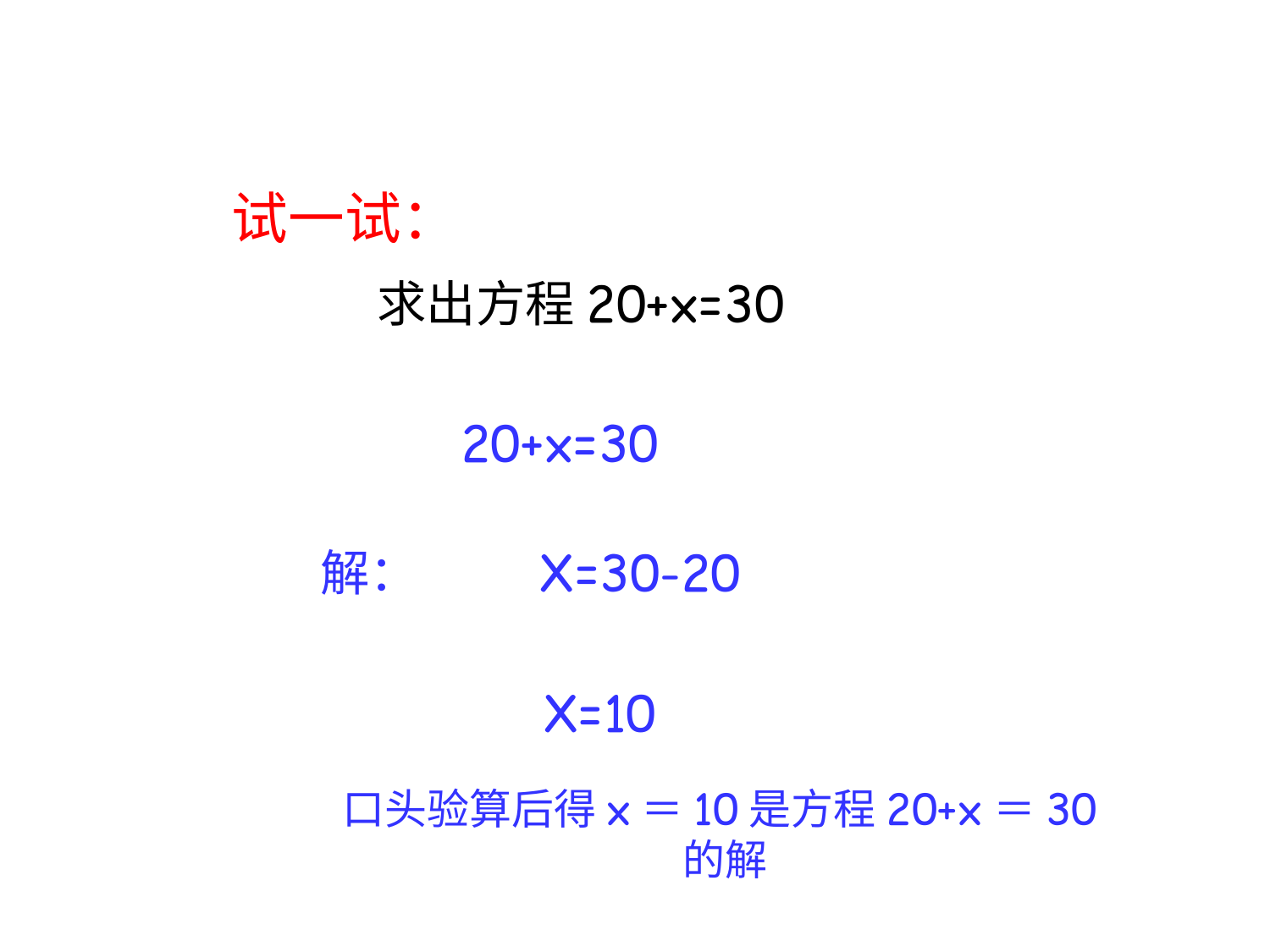

试一试：
求出方程20+x=30
20+x=30
解：
X=30-20
X=10
口头验算后得x＝10是方程20+x＝30的解